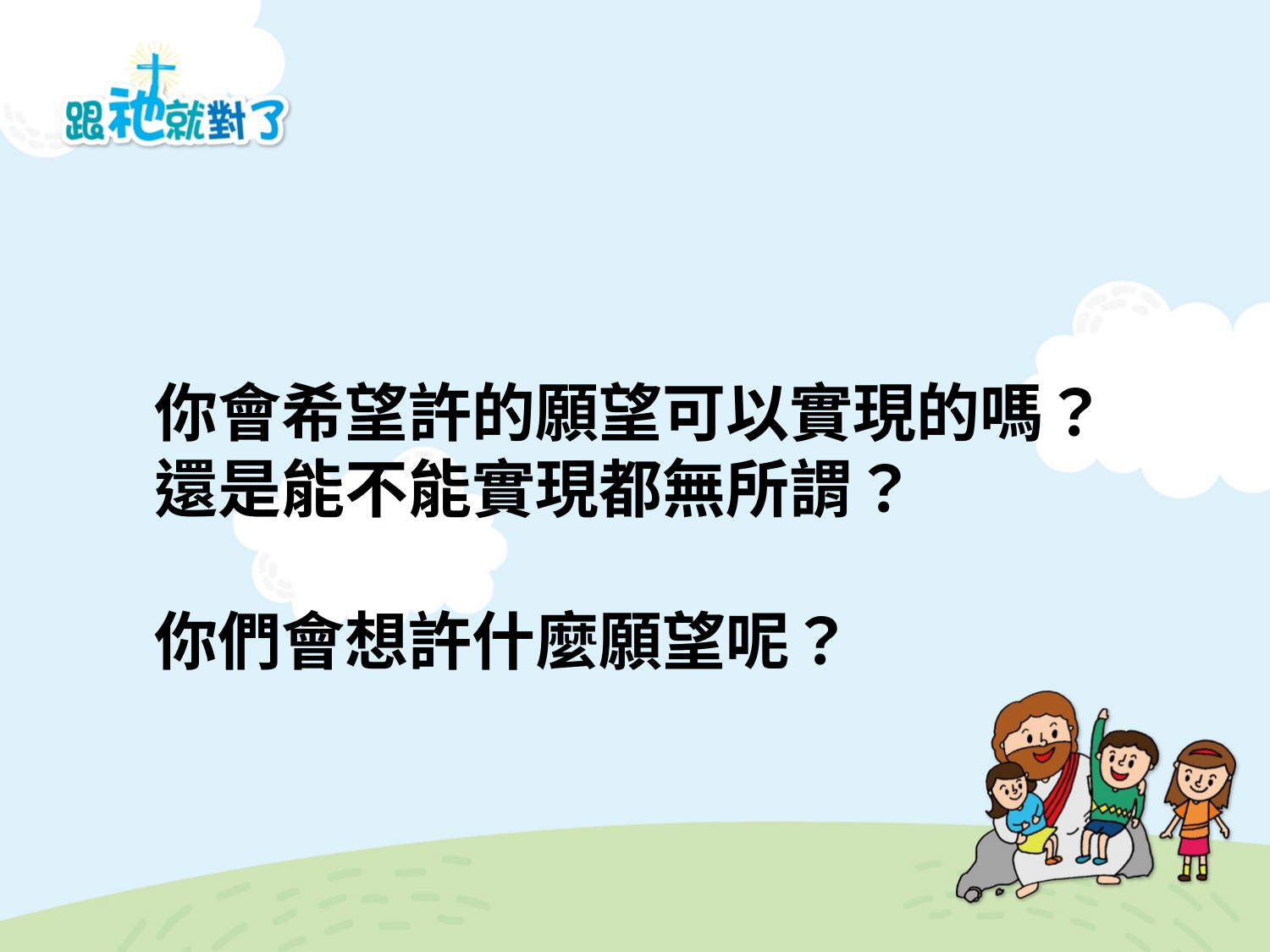

你會希望許的願望可以實現的嗎？還是能不能實現都無所謂？

你們會想許什麼願望呢？